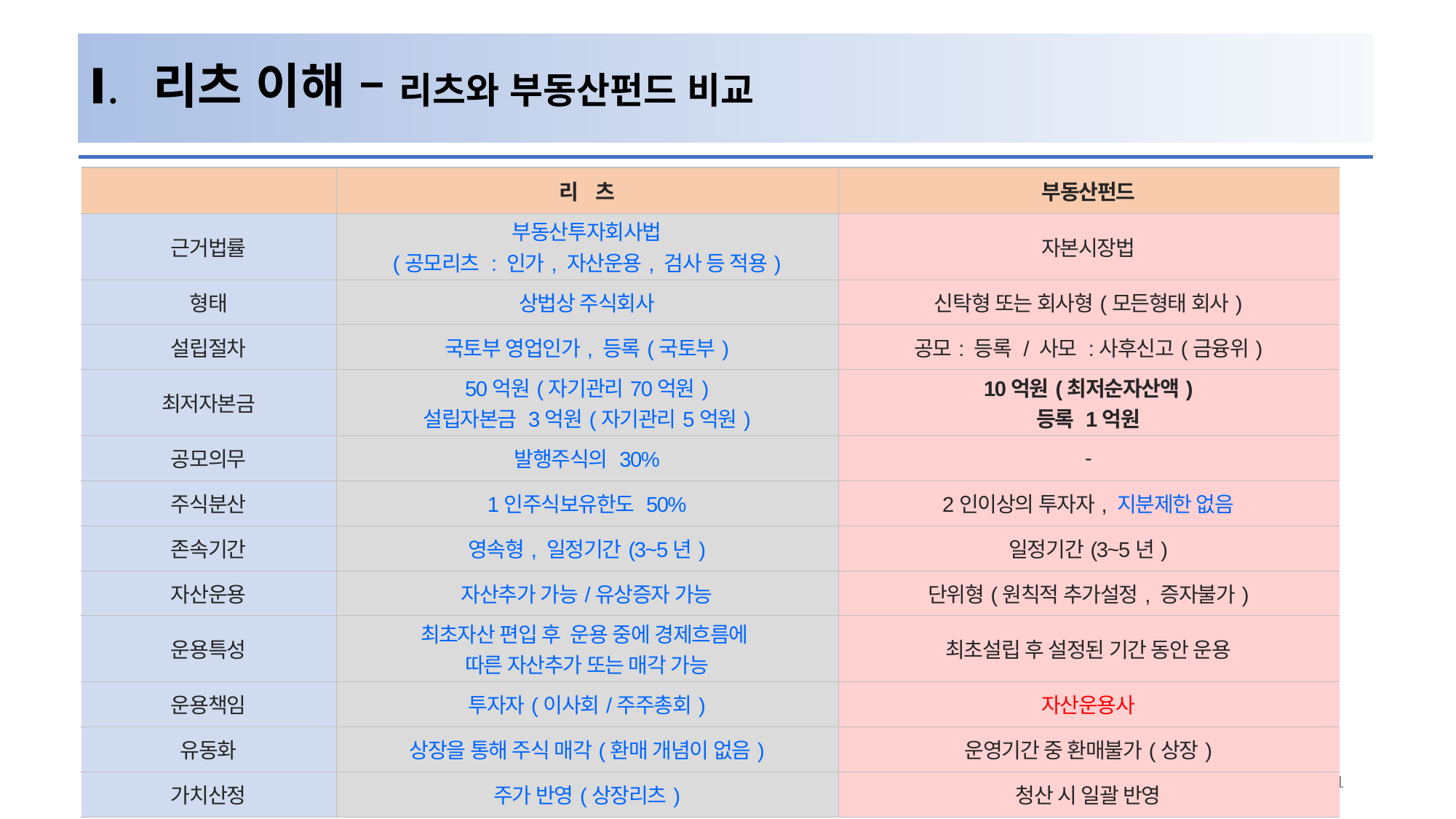

# Ⅰ.  리츠 이해 – 리츠와 부동산펀드 비교
|  | 리 츠 | 부동산펀드 |
| --- | --- | --- |
| 근거법률 | 부동산투자회사법 (공모리츠 : 인가, 자산운용, 검사 등 적용) | 자본시장법 |
| 형태 | 상법상 주식회사 | 신탁형 또는 회사형(모든형태 회사) |
| 설립절차 | 국토부 영업인가, 등록(국토부) | 공모: 등록 / 사모 :사후신고(금융위) |
| 최저자본금 | 50억원(자기관리70억원) 설립자본금 3억원(자기관리5억원) | 10억원(최저순자산액) 등록 1억원 |
| 공모의무 | 발행주식의 30% | - |
| 주식분산 | 1인주식보유한도 50% | 2인이상의 투자자, 지분제한 없음 |
| 존속기간 | 영속형, 일정기간(3~5년) | 일정기간(3~5년) |
| 자산운용 | 자산추가 가능/유상증자 가능 | 단위형(원칙적 추가설정, 증자불가) |
| 운용특성 | 최초자산 편입 후 운용 중에 경제흐름에 따른 자산추가 또는 매각 가능 | 최초설립 후 설정된 기간 동안 운용 |
| 운용책임 | 투자자(이사회/주주총회) | 자산운용사 |
| 유동화 | 상장을 통해 주식 매각(환매 개념이 없음) | 운영기간 중 환매불가(상장) |
| 가치산정 | 주가 반영(상장리츠) | 청산 시 일괄 반영 |
21